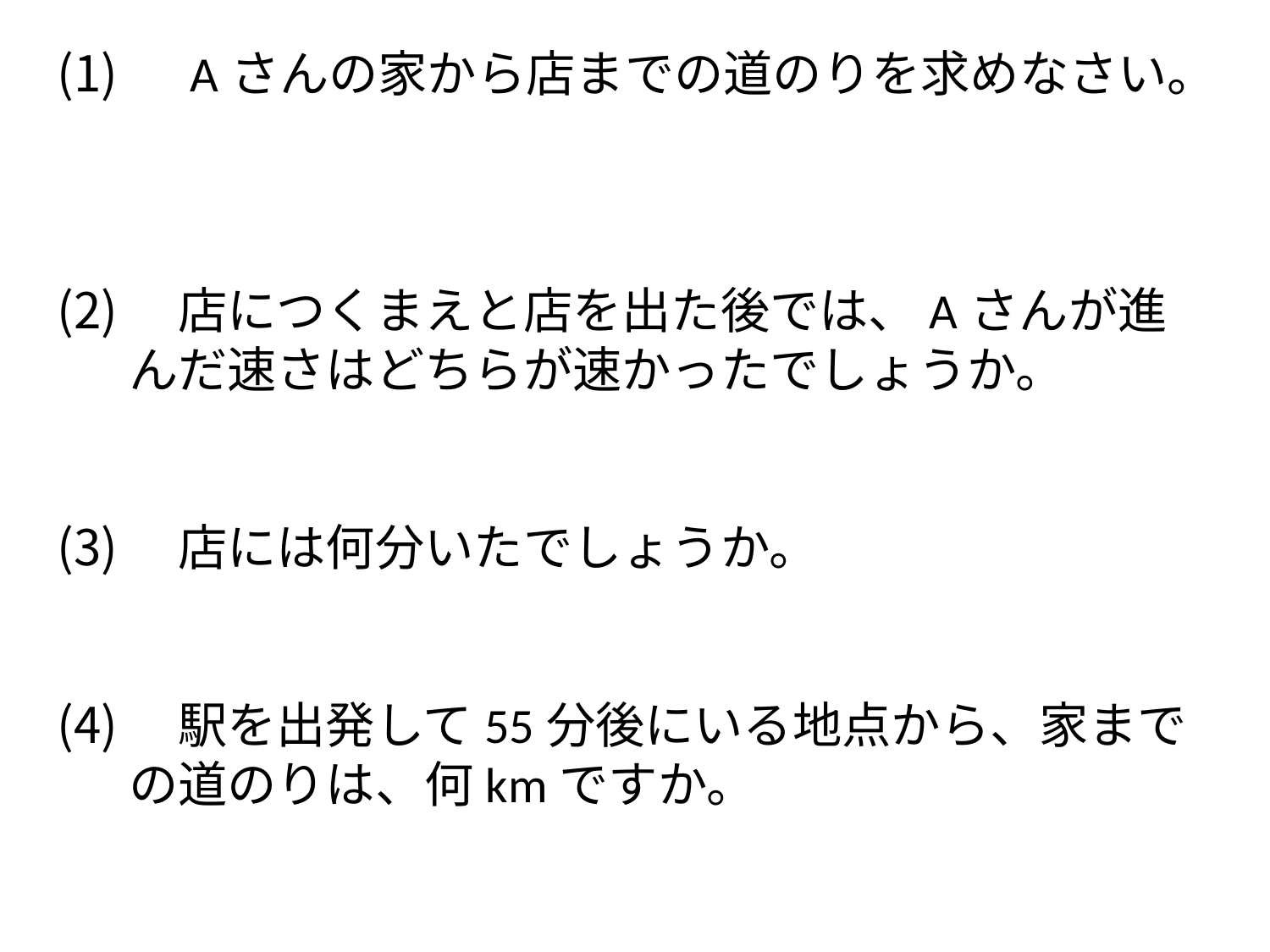

Aさんの家から店までの道のりを求めなさい。

　店につくまえと店を出た後では、Aさんが進んだ速さはどちらが速かったでしょうか。

　店には何分いたでしょうか。

　駅を出発して55分後にいる地点から、家までの道のりは、何kmですか。